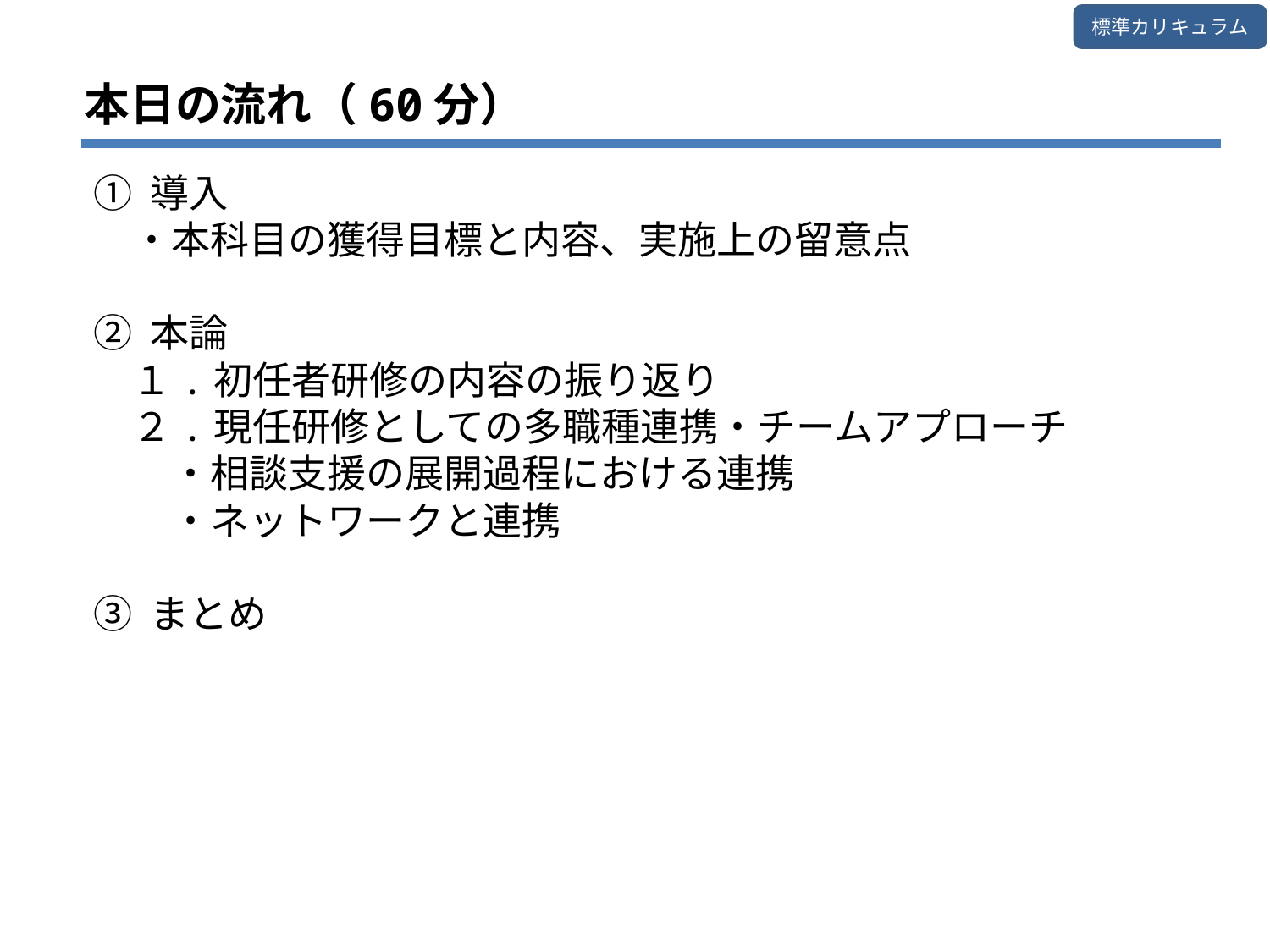

標準カリキュラム
本日の流れ（60分）
① 導入
　・本科目の獲得目標と内容、実施上の留意点

② 本論
　１.初任者研修の内容の振り返り
　２.現任研修としての多職種連携・チームアプローチ
　　・相談支援の展開過程における連携
　　・ネットワークと連携

③ まとめ